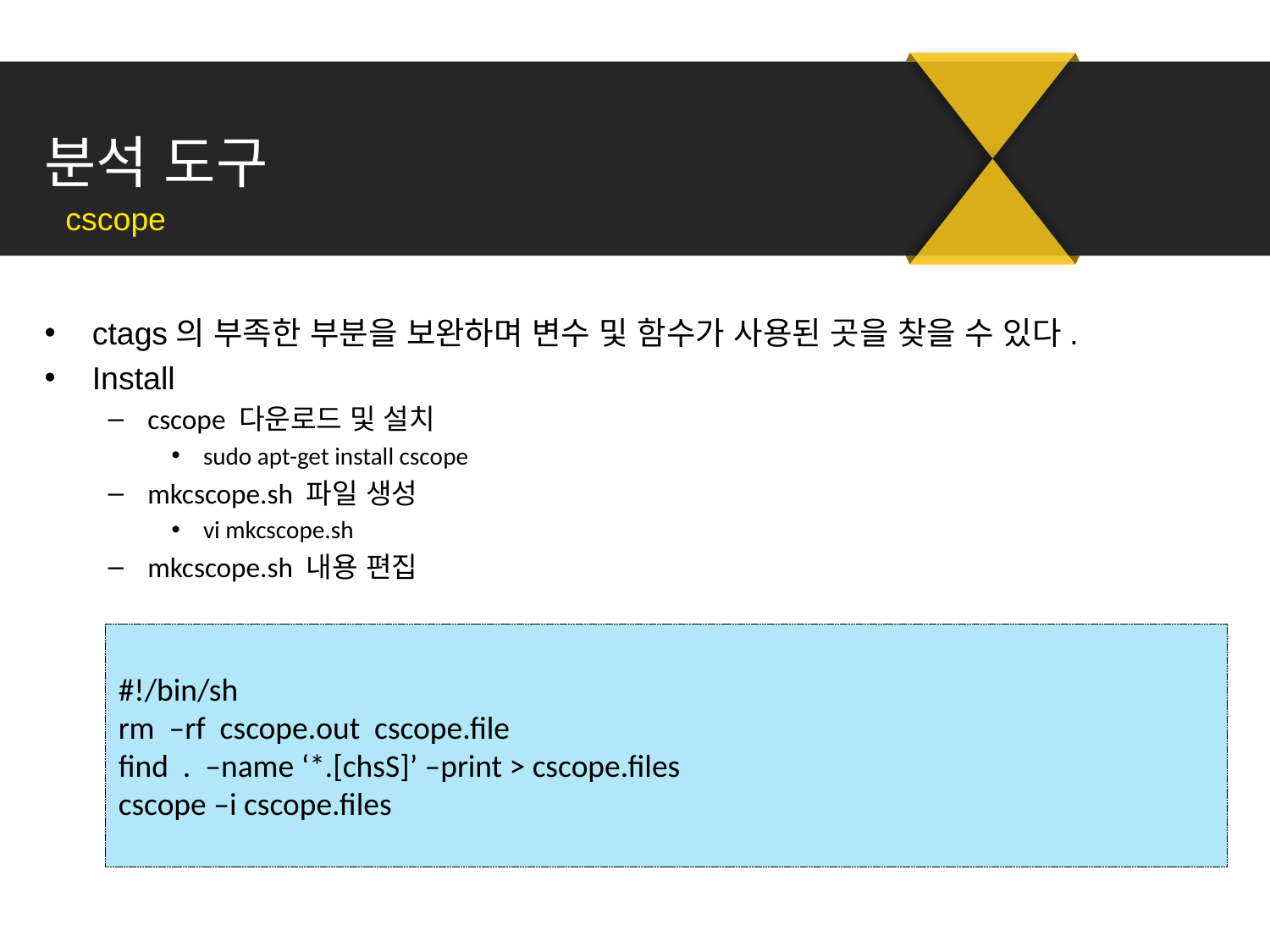

# 분석 도구
cscope
ctags의 부족한 부분을 보완하며 변수 및 함수가 사용된 곳을 찾을 수 있다.
Install
cscope 다운로드 및 설치
sudo apt-get install cscope
mkcscope.sh 파일 생성
vi mkcscope.sh
mkcscope.sh 내용 편집

#!/bin/sh
rm  –rf  cscope.out  cscope.file
find  .  –name ‘*.[chsS]’ –print > cscope.files
cscope –i cscope.files